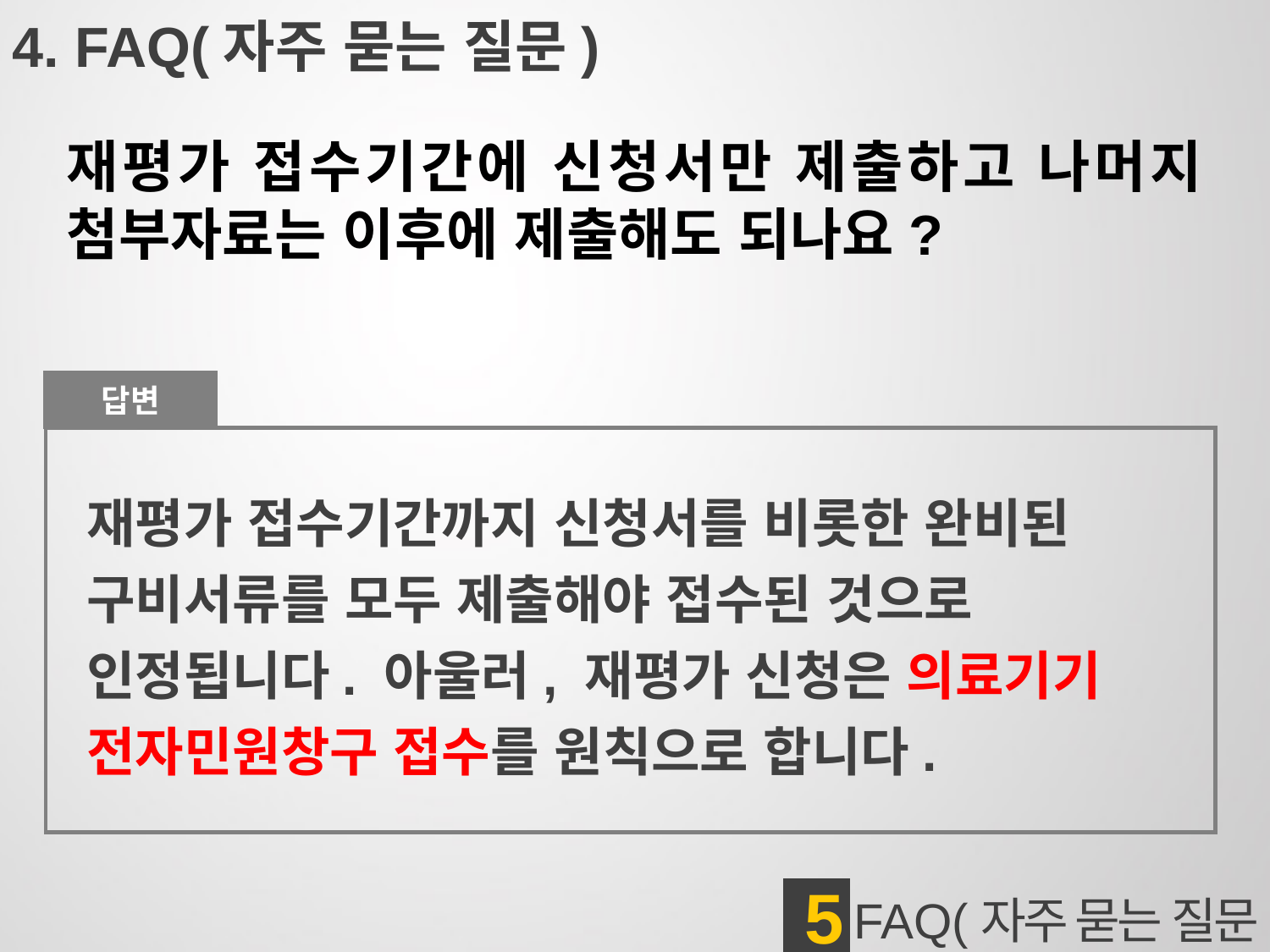

4. FAQ(자주 묻는 질문)
재평가 접수기간에 신청서만 제출하고 나머지 첨부자료는 이후에 제출해도 되나요?
답변

재평가 접수기간까지 신청서를 비롯한 완비된 구비서류를 모두 제출해야 접수된 것으로
인정됩니다. 아울러, 재평가 신청은 의료기기
전자민원창구 접수를 원칙으로 합니다.
5

 FAQ(자주 묻는 질문)